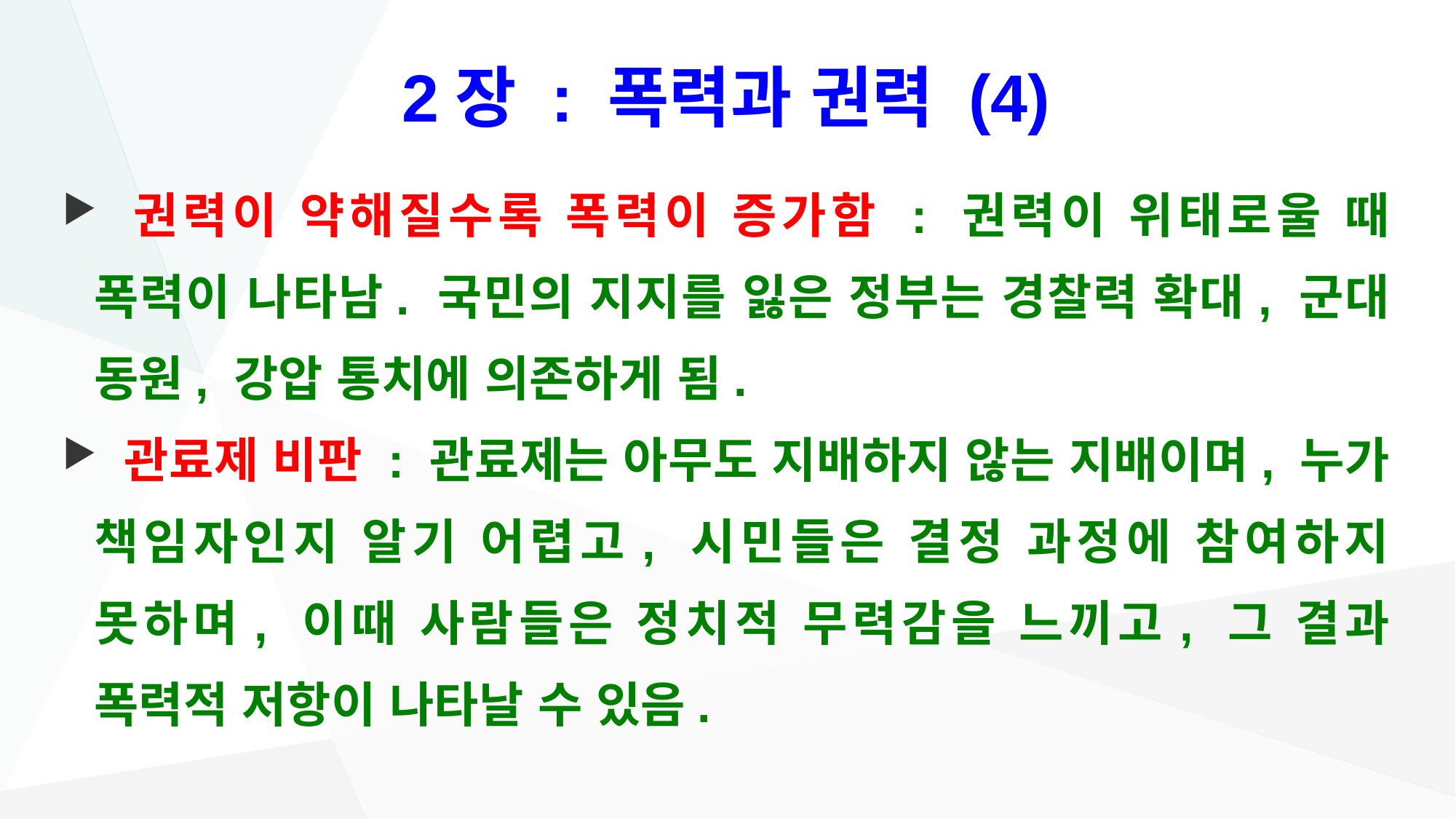

# 2장 : 폭력과 권력 (4)
 권력이 약해질수록 폭력이 증가함 : 권력이 위태로울 때 폭력이 나타남. 국민의 지지를 잃은 정부는 경찰력 확대, 군대 동원, 강압 통치에 의존하게 됨.
 관료제 비판 : 관료제는 아무도 지배하지 않는 지배이며, 누가 책임자인지 알기 어렵고, 시민들은 결정 과정에 참여하지 못하며, 이때 사람들은 정치적 무력감을 느끼고, 그 결과 폭력적 저항이 나타날 수 있음.